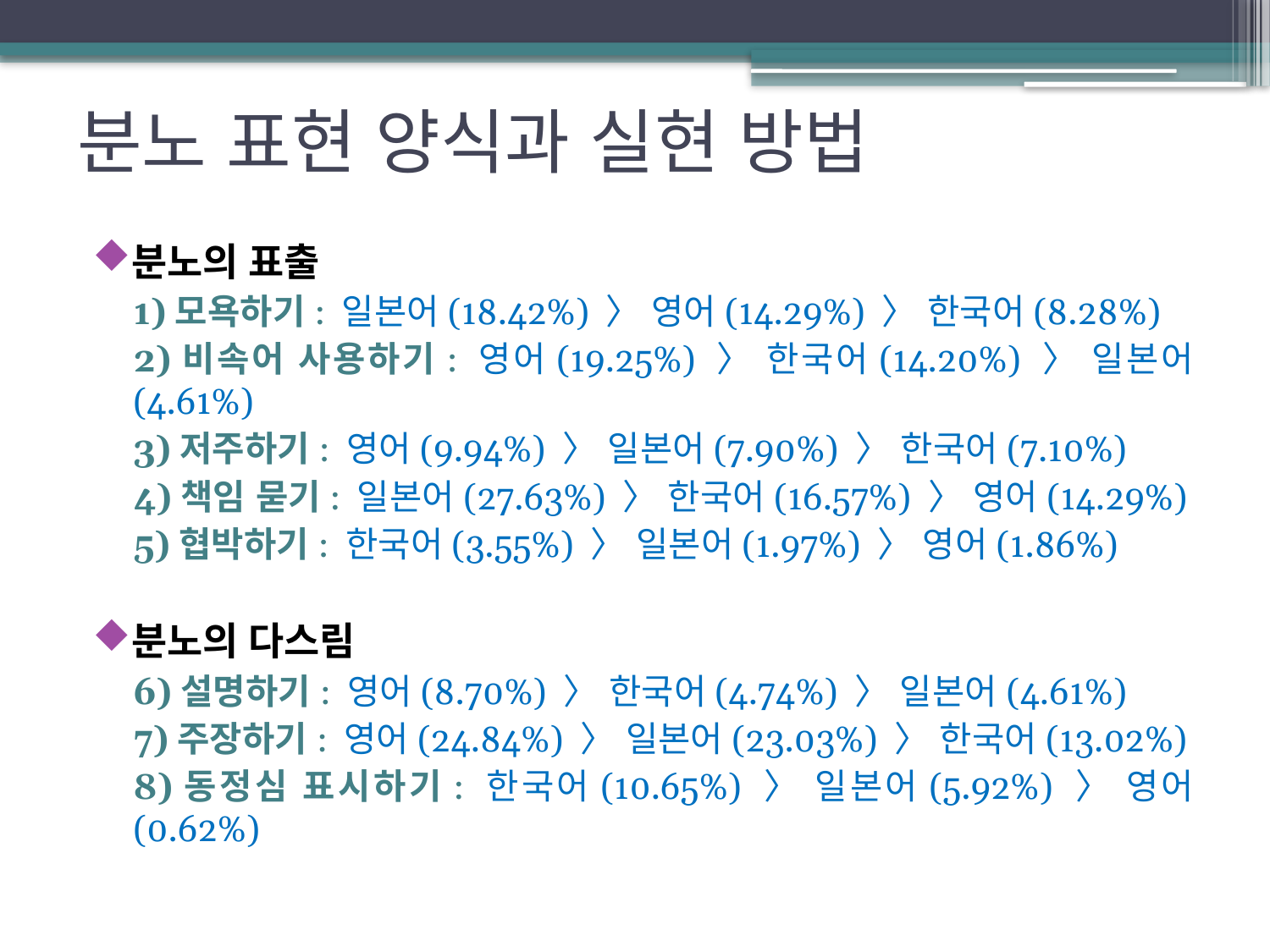

# 분노 표현 양식과 실현 방법
분노의 표출
1)모욕하기: 일본어(18.42%) 〉 영어(14.29%) 〉 한국어(8.28%)
2)비속어 사용하기: 영어(19.25%) 〉 한국어(14.20%) 〉 일본어(4.61%)
3)저주하기: 영어(9.94%) 〉 일본어(7.90%) 〉 한국어(7.10%)
4)책임 묻기: 일본어(27.63%) 〉 한국어(16.57%) 〉 영어(14.29%)
5)협박하기: 한국어(3.55%) 〉 일본어(1.97%) 〉 영어(1.86%)

분노의 다스림
6)설명하기: 영어(8.70%) 〉 한국어(4.74%) 〉 일본어(4.61%)
7)주장하기: 영어(24.84%) 〉 일본어(23.03%) 〉 한국어(13.02%)
8)동정심 표시하기: 한국어(10.65%) 〉 일본어(5.92%) 〉 영어(0.62%)